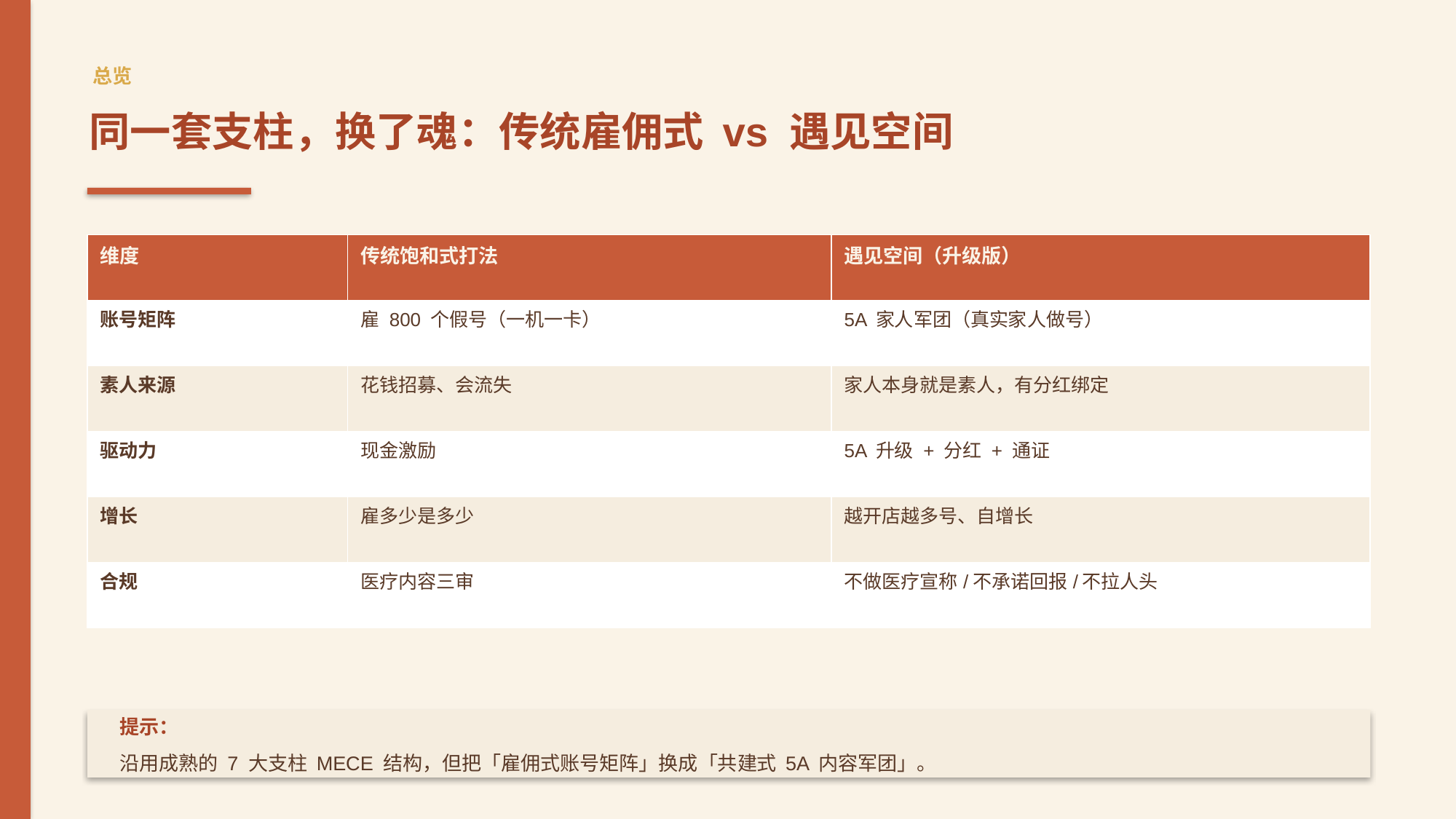

总览
同一套支柱，换了魂：传统雇佣式 vs 遇见空间

| 维度 | 传统饱和式打法 | 遇见空间（升级版） |
| --- | --- | --- |
| 账号矩阵 | 雇 800 个假号（一机一卡） | 5A 家人军团（真实家人做号） |
| 素人来源 | 花钱招募、会流失 | 家人本身就是素人，有分红绑定 |
| 驱动力 | 现金激励 | 5A 升级 + 分红 + 通证 |
| 增长 | 雇多少是多少 | 越开店越多号、自增长 |
| 合规 | 医疗内容三审 | 不做医疗宣称/不承诺回报/不拉人头 |

提示：
沿用成熟的 7 大支柱 MECE 结构，但把「雇佣式账号矩阵」换成「共建式 5A 内容军团」。